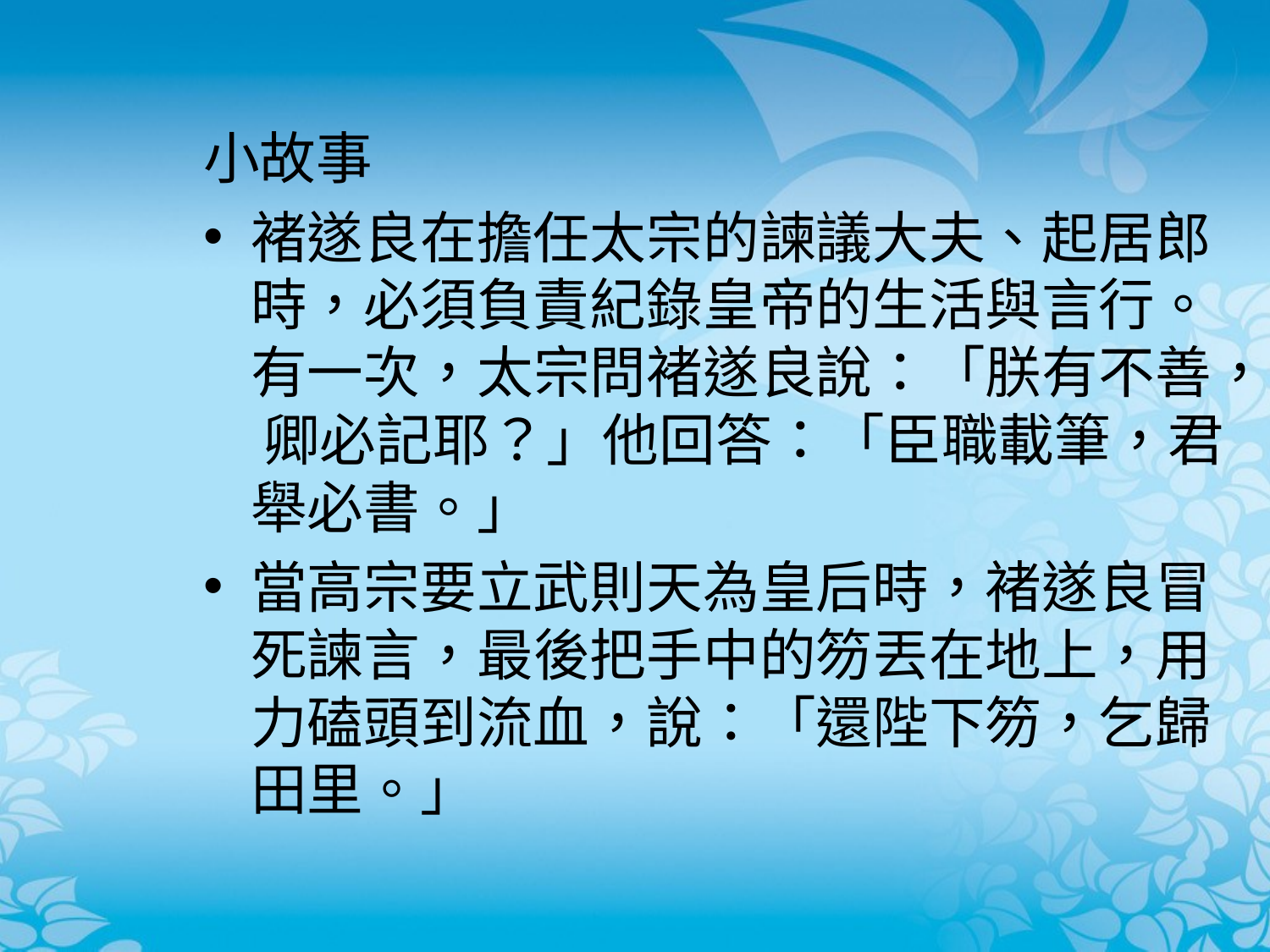

小故事
褚遂良在擔任太宗的諫議大夫、起居郎時，必須負責紀錄皇帝的生活與言行。有一次，太宗問褚遂良說：「朕有不善， 卿必記耶？」他回答：「臣職載筆，君舉必書。」
當高宗要立武則天為皇后時，褚遂良冒死諫言，最後把手中的笏丟在地上，用力磕頭到流血，說：「還陛下笏，乞歸田里。」